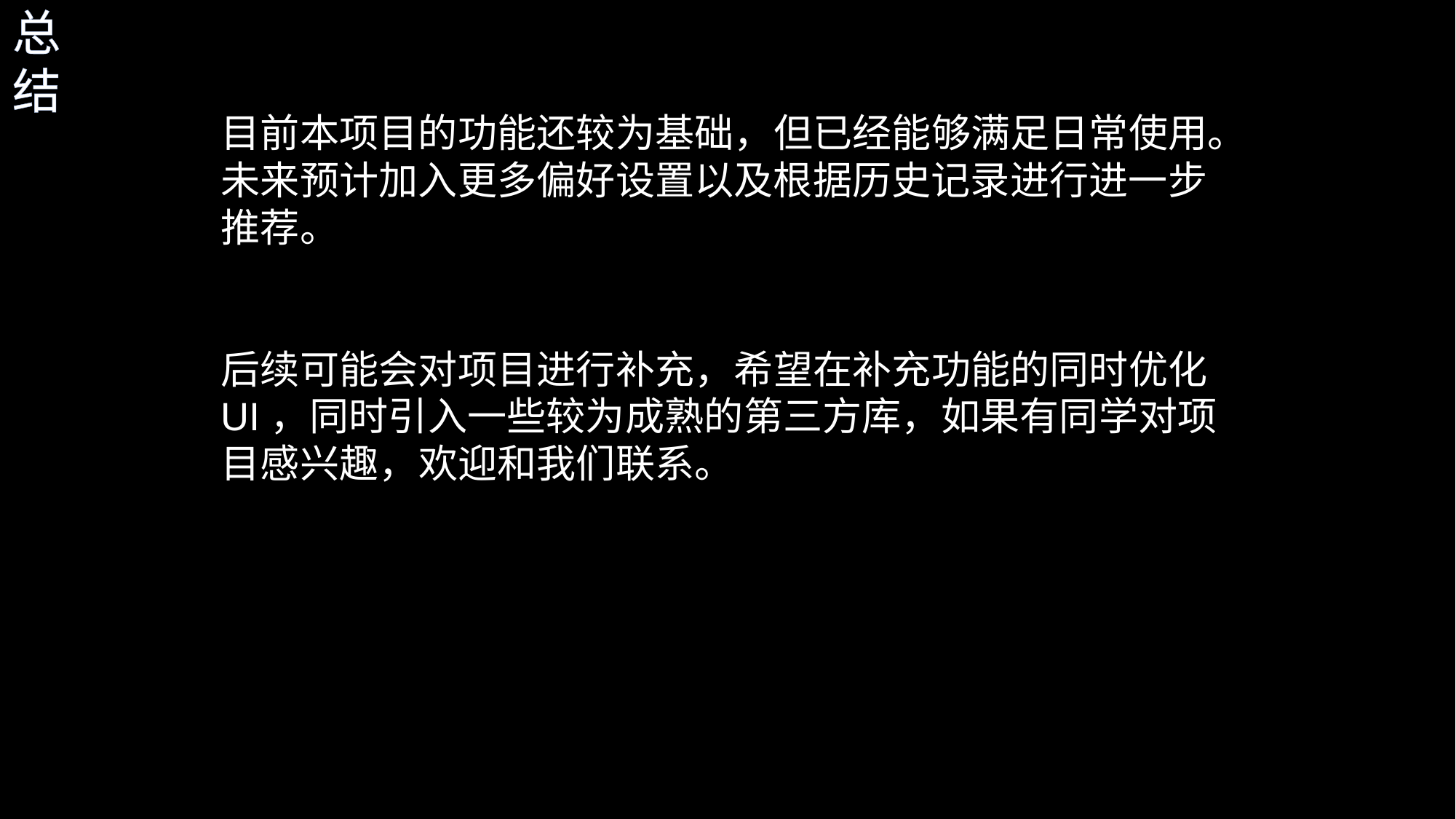

总结
目前本项目的功能还较为基础，但已经能够满足日常使用。未来预计加入更多偏好设置以及根据历史记录进行进一步推荐。

后续可能会对项目进行补充，希望在补充功能的同时优化UI，同时引入一些较为成熟的第三方库，如果有同学对项目感兴趣，欢迎和我们联系。